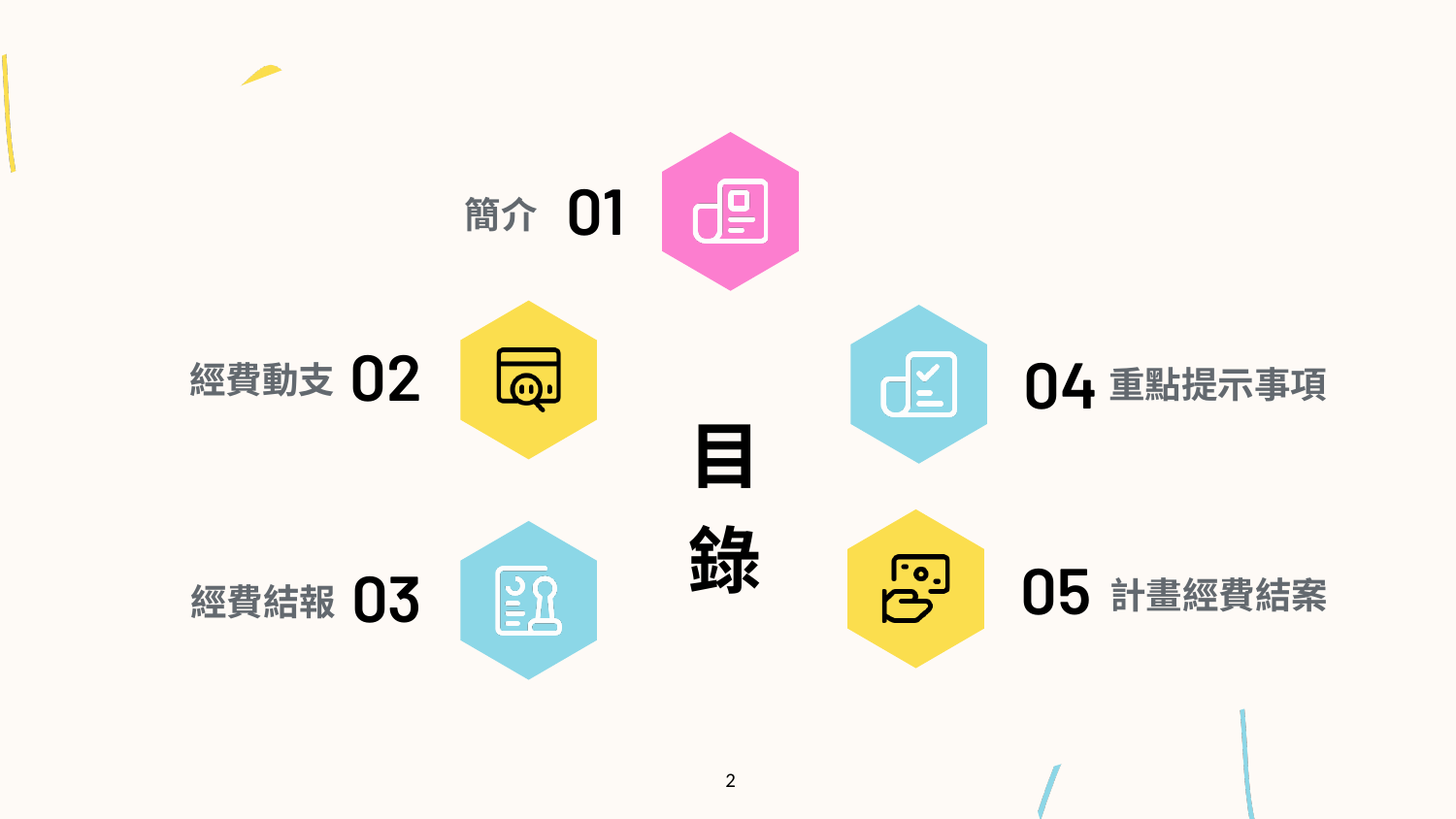

簡介
01

重點提示事項
04

經費動支
02

目

錄

05
計畫經費結案

經費結報
03

2